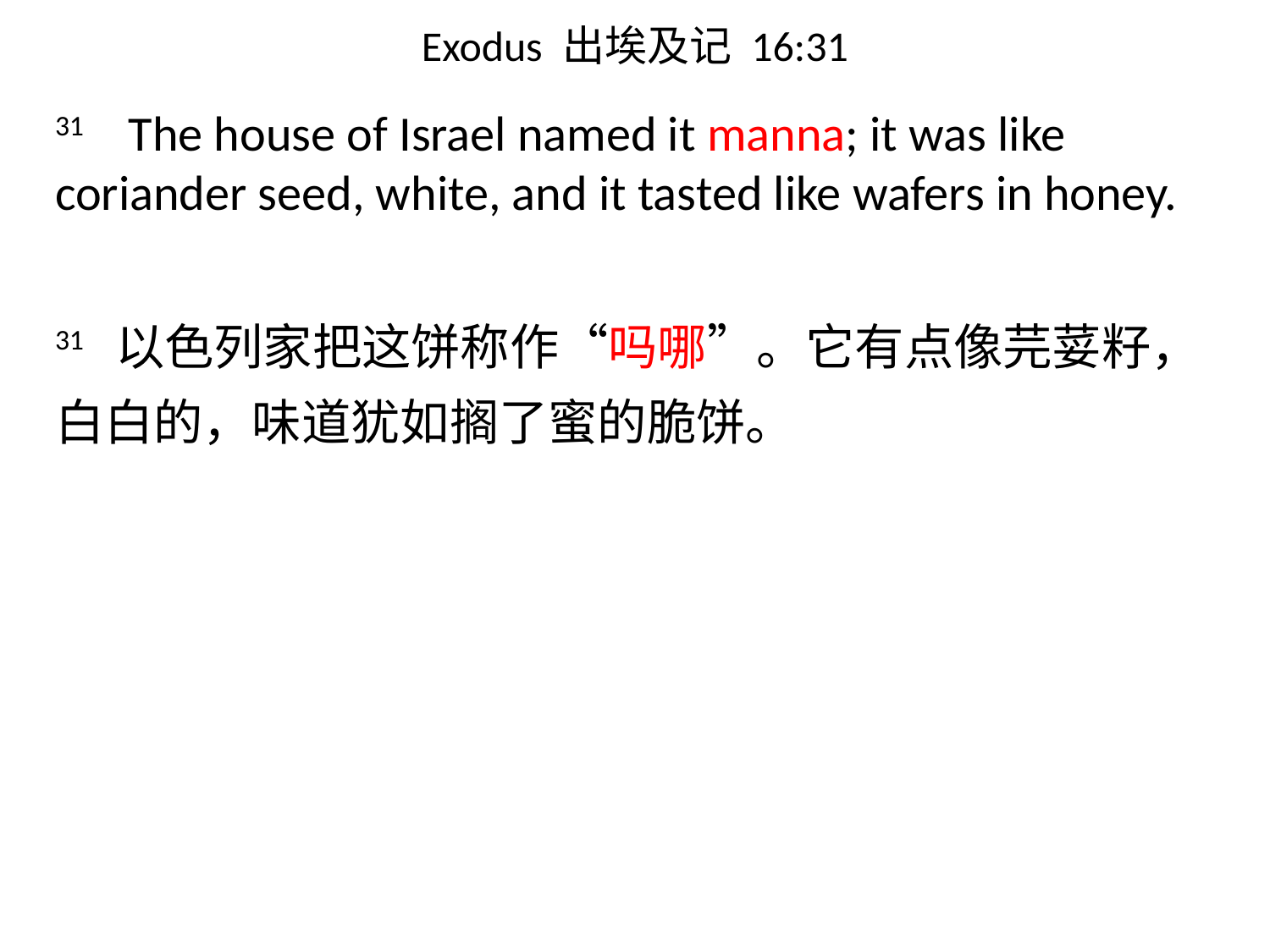

# Exodus 出埃及记 16:31
31    The house of Israel named it manna; it was like coriander seed, white, and it tasted like wafers in honey.

31   以色列家把这饼称作“吗哪”。它有点像芫荽籽，白白的，味道犹如搁了蜜的脆饼。